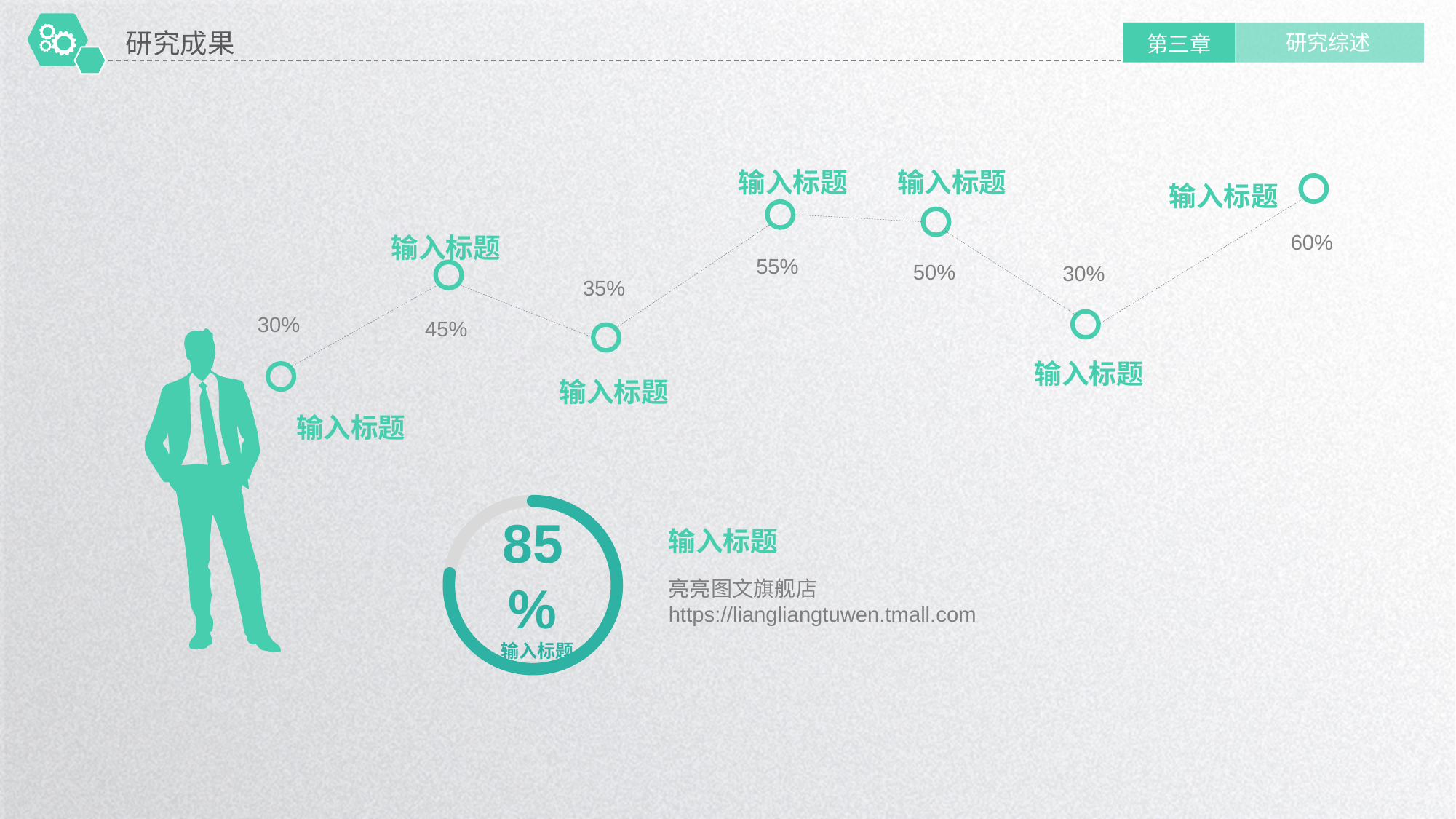

研究成果

研究综述
第三章

输入标题
输入标题
输入标题

60%
输入标题
55%
50%
30%

35%
30%
45%

输入标题

输入标题
输入标题
85%
 输入标题

输入标题

亮亮图文旗舰店
https://liangliangtuwen.tmall.com
延时符